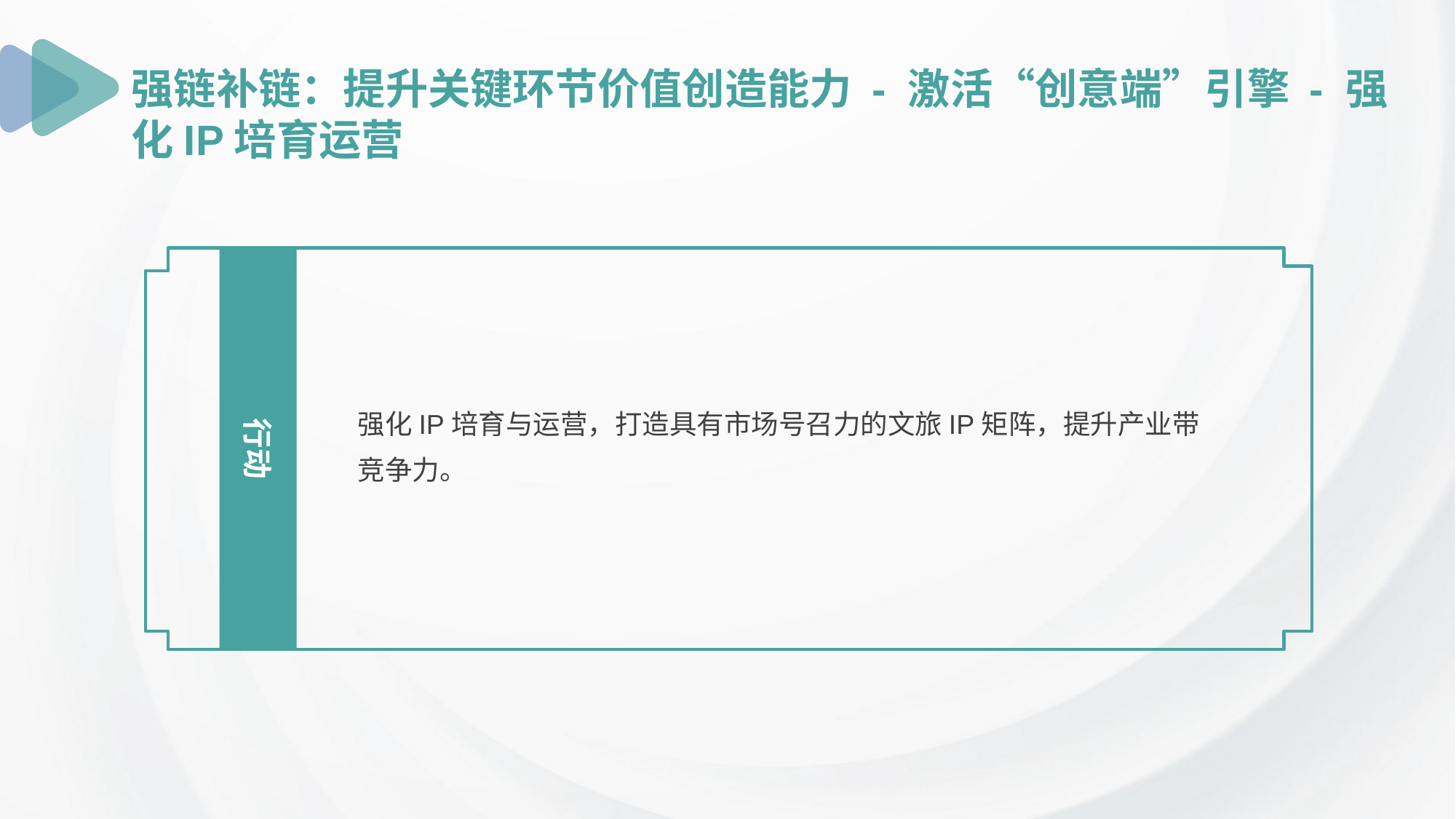

强链补链：提升关键环节价值创造能力 - 激活“创意端”引擎 - 强化IP培育运营

行动
强化IP培育与运营，打造具有市场号召力的文旅IP矩阵，提升产业带竞争力。